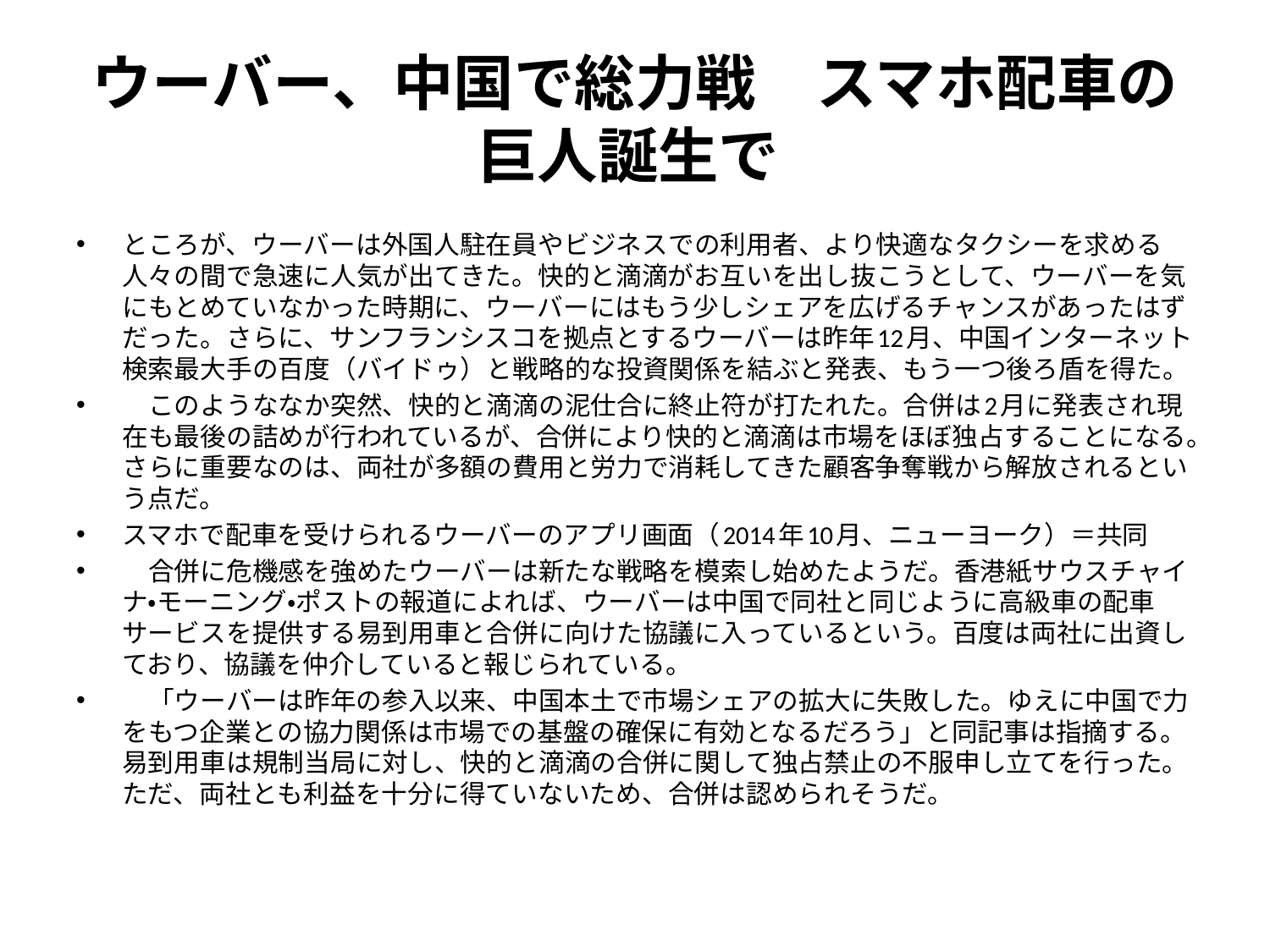

# ウーバー、中国で総力戦　スマホ配車の巨人誕生で
ところが、ウーバーは外国人駐在員やビジネスでの利用者、より快適なタクシーを求める人々の間で急速に人気が出てきた。快的と滴滴がお互いを出し抜こうとして、ウーバーを気にもとめていなかった時期に、ウーバーにはもう少しシェアを広げるチャンスがあったはずだった。さらに、サンフランシスコを拠点とするウーバーは昨年12月、中国インターネット検索最大手の百度（バイドゥ）と戦略的な投資関係を結ぶと発表、もう一つ後ろ盾を得た。
　このようななか突然、快的と滴滴の泥仕合に終止符が打たれた。合併は2月に発表され現在も最後の詰めが行われているが、合併により快的と滴滴は市場をほぼ独占することになる。さらに重要なのは、両社が多額の費用と労力で消耗してきた顧客争奪戦から解放されるという点だ。
スマホで配車を受けられるウーバーのアプリ画面（2014年10月、ニューヨーク）＝共同
　合併に危機感を強めたウーバーは新たな戦略を模索し始めたようだ。香港紙サウスチャイナ・モーニング・ポストの報道によれば、ウーバーは中国で同社と同じように高級車の配車サービスを提供する易到用車と合併に向けた協議に入っているという。百度は両社に出資しており、協議を仲介していると報じられている。
　「ウーバーは昨年の参入以来、中国本土で市場シェアの拡大に失敗した。ゆえに中国で力をもつ企業との協力関係は市場での基盤の確保に有効となるだろう」と同記事は指摘する。易到用車は規制当局に対し、快的と滴滴の合併に関して独占禁止の不服申し立てを行った。ただ、両社とも利益を十分に得ていないため、合併は認められそうだ。